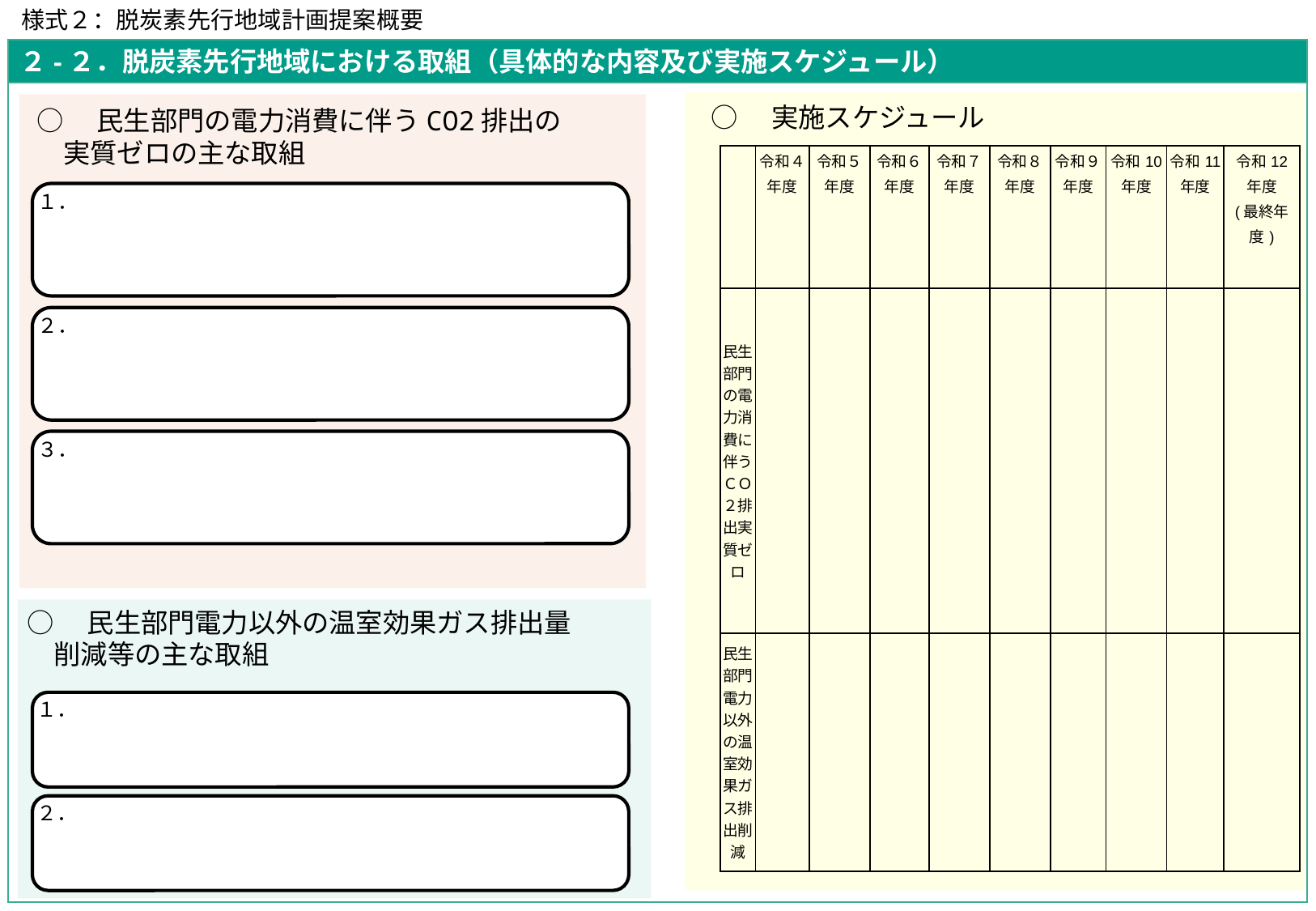

様式２：脱炭素先行地域計画提案概要
２-２．脱炭素先行地域における取組（具体的な内容及び実施スケジュール）

○　実施スケジュール
○　民生部門の電力消費に伴うCO2排出の
　実質ゼロの主な取組
|  | 令和４ 年度 | 令和５ 年度 | 令和６ 年度 | 令和７ 年度 | 令和８ 年度 | 令和９ 年度 | 令和10 年度 | 令和11 年度 | 令和12 年度 (最終年度) |
| --- | --- | --- | --- | --- | --- | --- | --- | --- | --- |
| 民生部門の電力消費に伴うＣＯ２排出実質ゼロ |  |  |  |  |  |  |  |  |  |
| 民生部門電力以外の温室効果ガス排出削減 |  |  |  |  |  |  |  |  |  |
１．
２．
３．
○　民生部門電力以外の温室効果ガス排出量
　削減等の主な取組

１．
２．